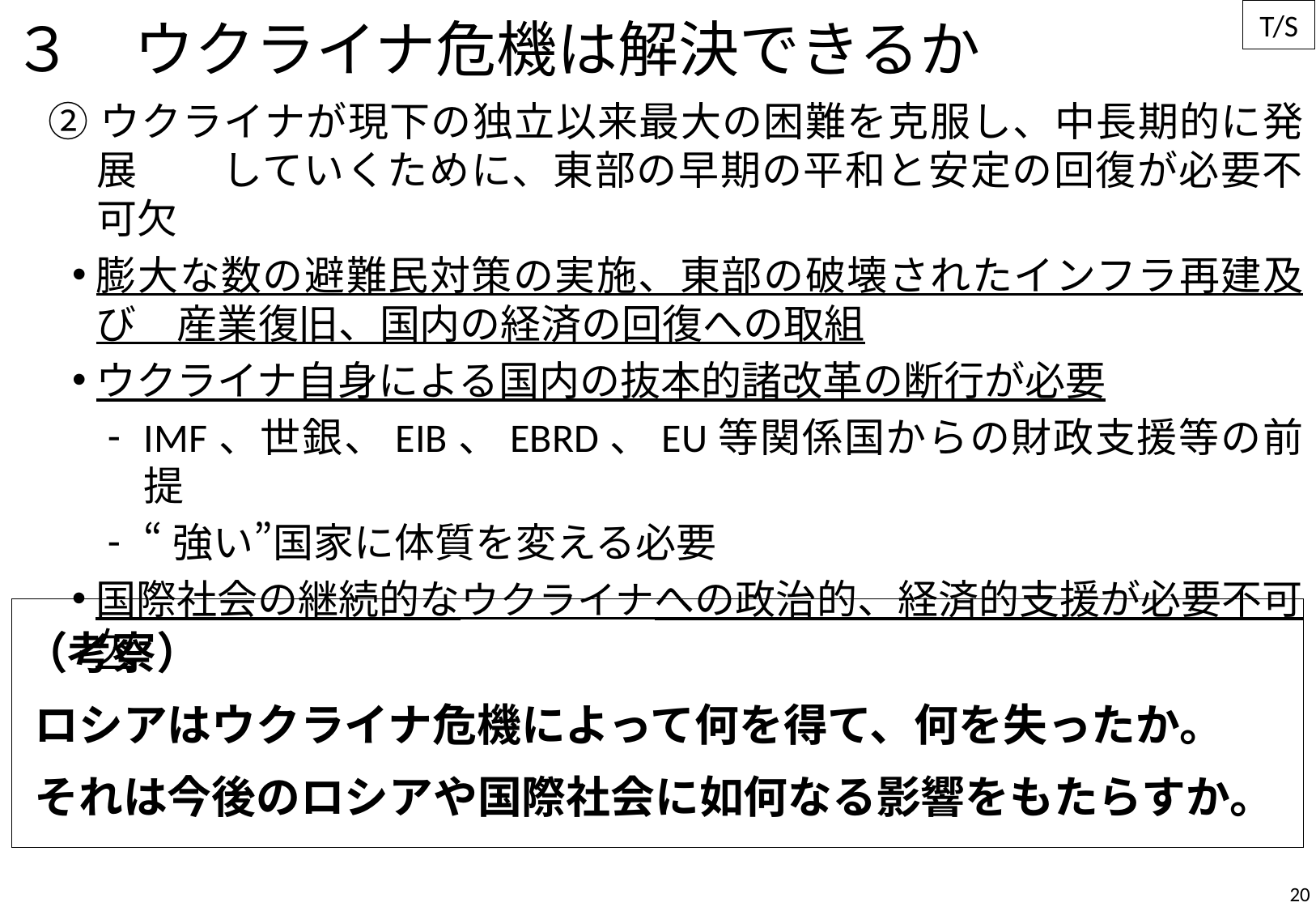

# ３　ウクライナ危機は解決できるか
②ウクライナが現下の独立以来最大の困難を克服し、中長期的に発展　　していくために、東部の早期の平和と安定の回復が必要不可欠
膨大な数の避難民対策の実施、東部の破壊されたインフラ再建及び　産業復旧、国内の経済の回復への取組
ウクライナ自身による国内の抜本的諸改革の断行が必要
IMF、世銀、EIB、EBRD、EU等関係国からの財政支援等の前提
“強い”国家に体質を変える必要
国際社会の継続的なウクライナへの政治的、経済的支援が必要不可欠

（考察）
ロシアはウクライナ危機によって何を得て、何を失ったか。
それは今後のロシアや国際社会に如何なる影響をもたらすか。
20